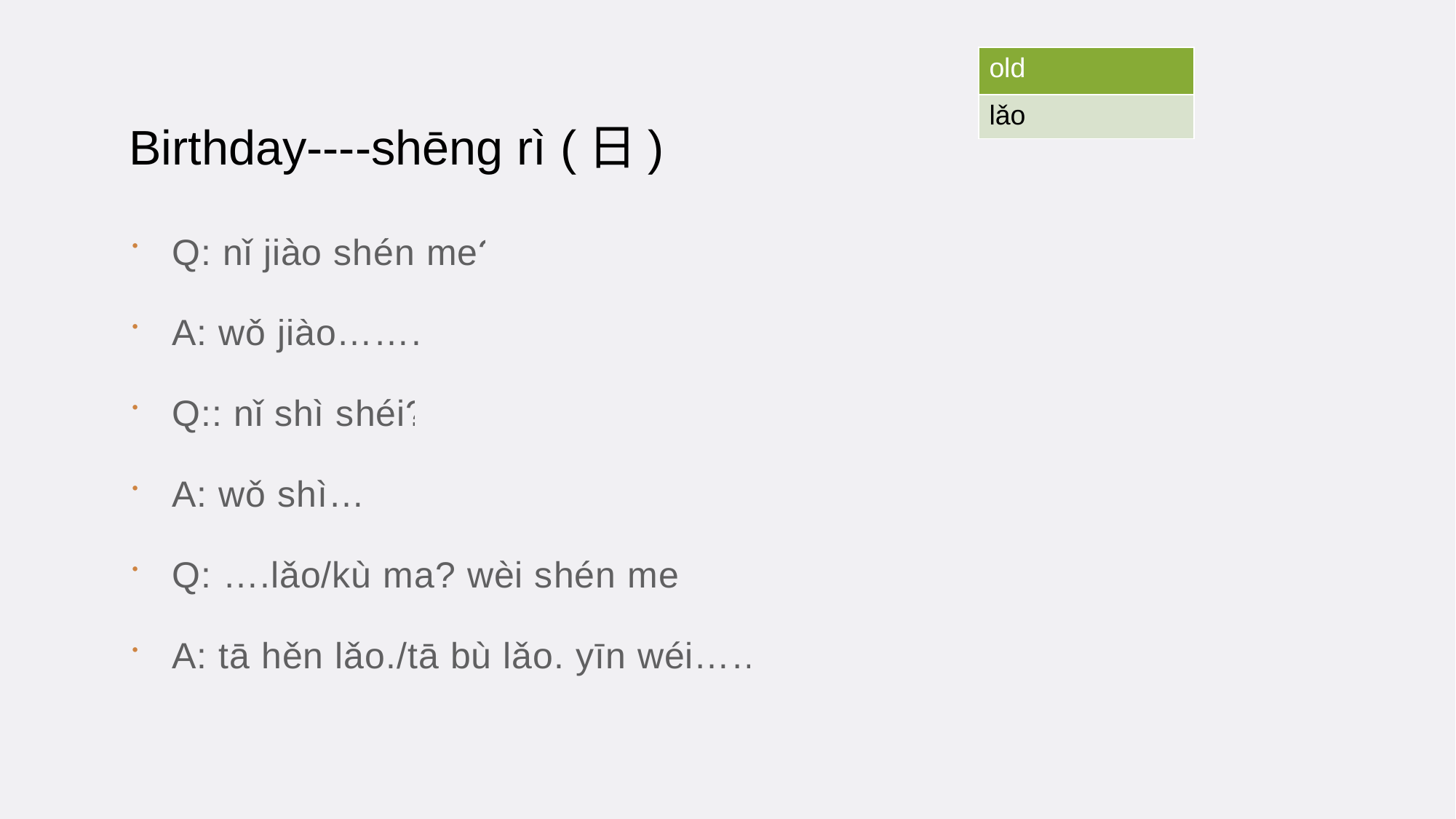

# Birthday----shēng rì (日)
| old |
| --- |
| lǎo |
Q: nǐ jiào shén me?
A: wǒ jiào……..
Q:: nǐ shì shéi?
A: wǒ shì….
Q: ….lǎo/kù ma? wèi shén me?
A: tā hěn lǎo./tā bù lǎo. yīn wéi…….